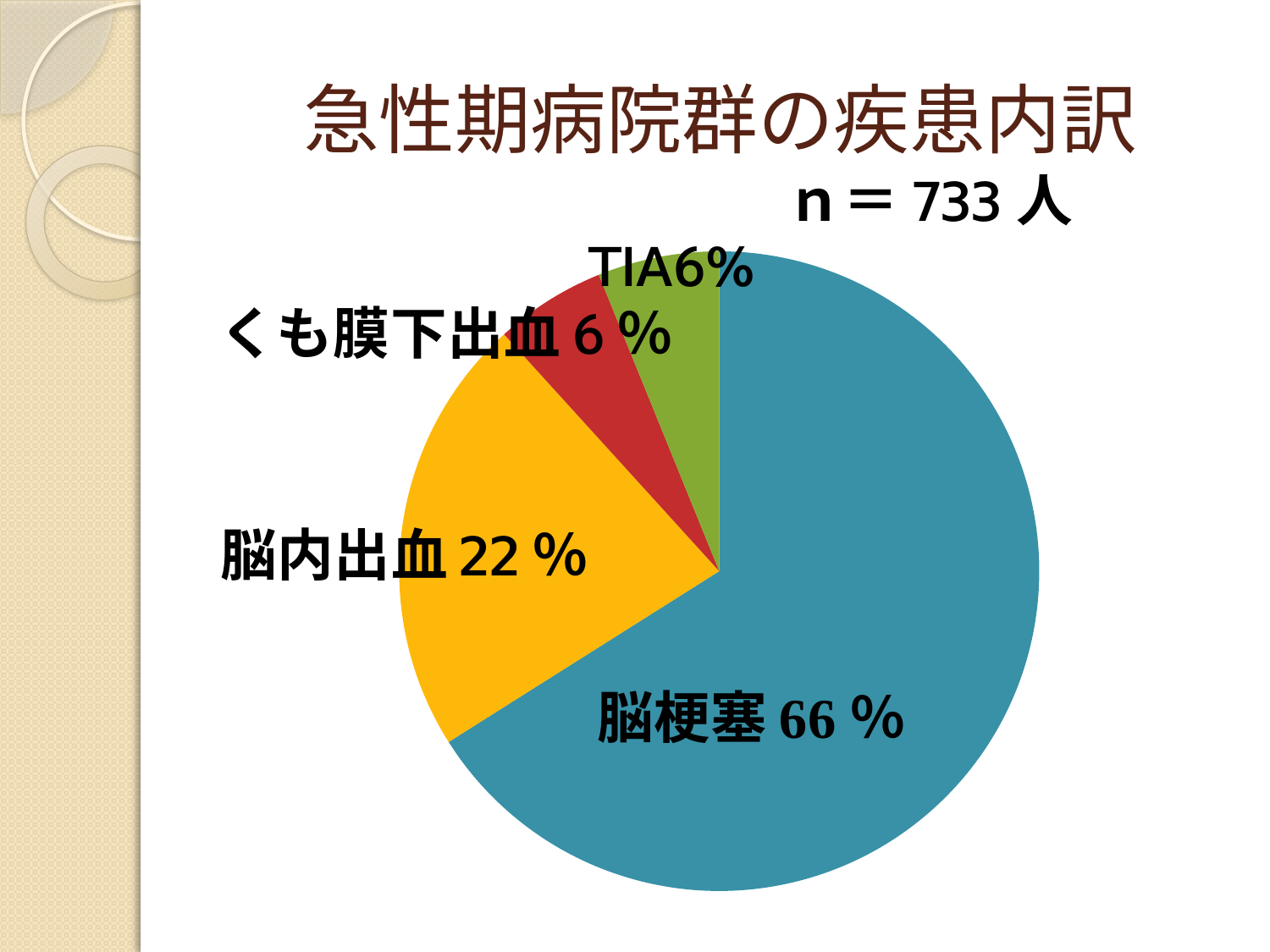

# 急性期病院群の疾患内訳
ｎ＝733人

### Chart

| Category | 患者数 |
|---|---|
| 脳梗塞 | 484.0 |
| 脳内出血 | 163.0 |
| くも膜下出血 | 41.0 |
| 一過性脳虚血発作 | 45.0 |